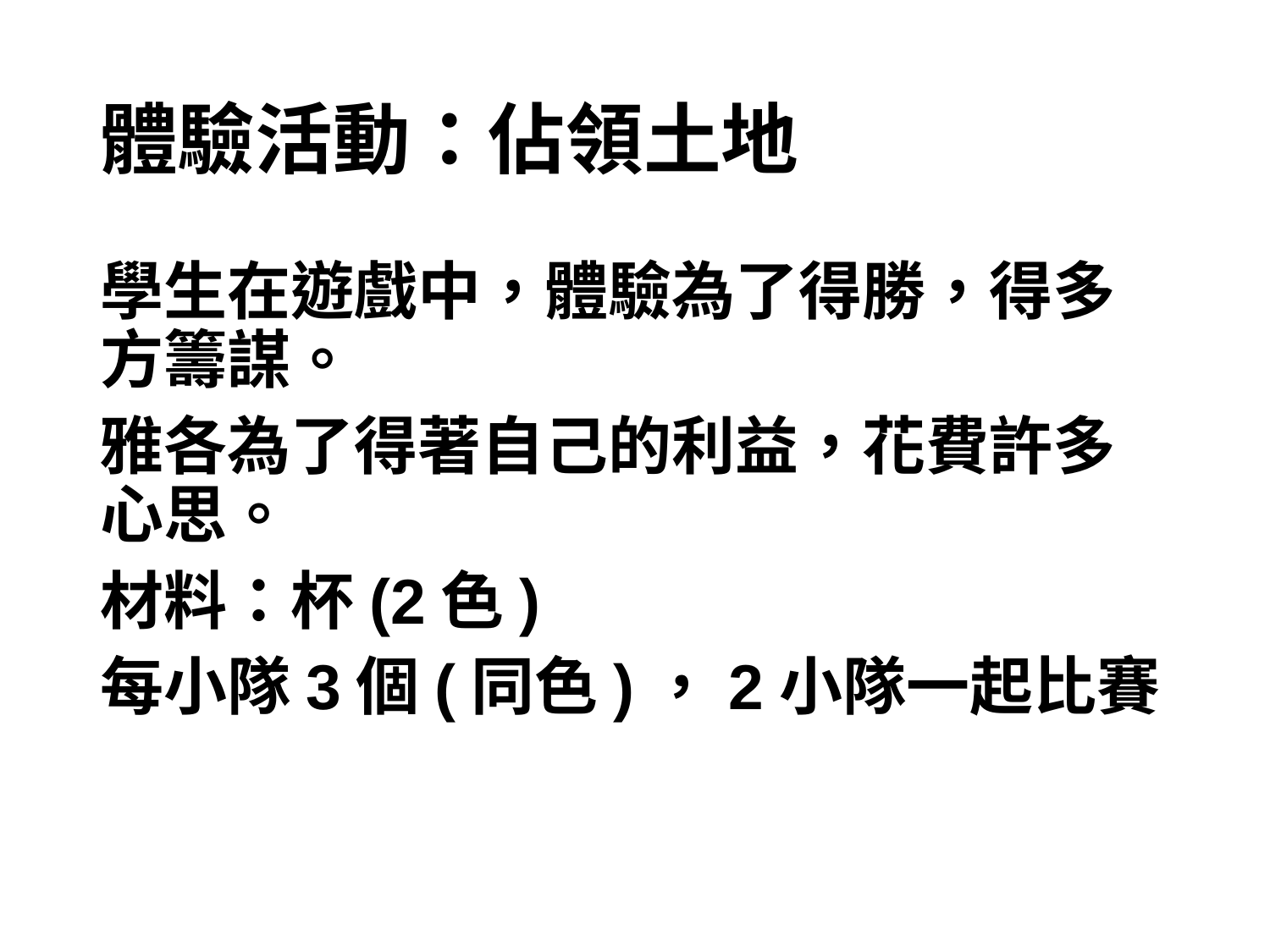

# 體驗活動：佔領土地
學生在遊戲中，體驗為了得勝，得多方籌謀。
雅各為了得著自己的利益，花費許多心思。
材料：杯(2色)
每小隊3個(同色)，2小隊一起比賽